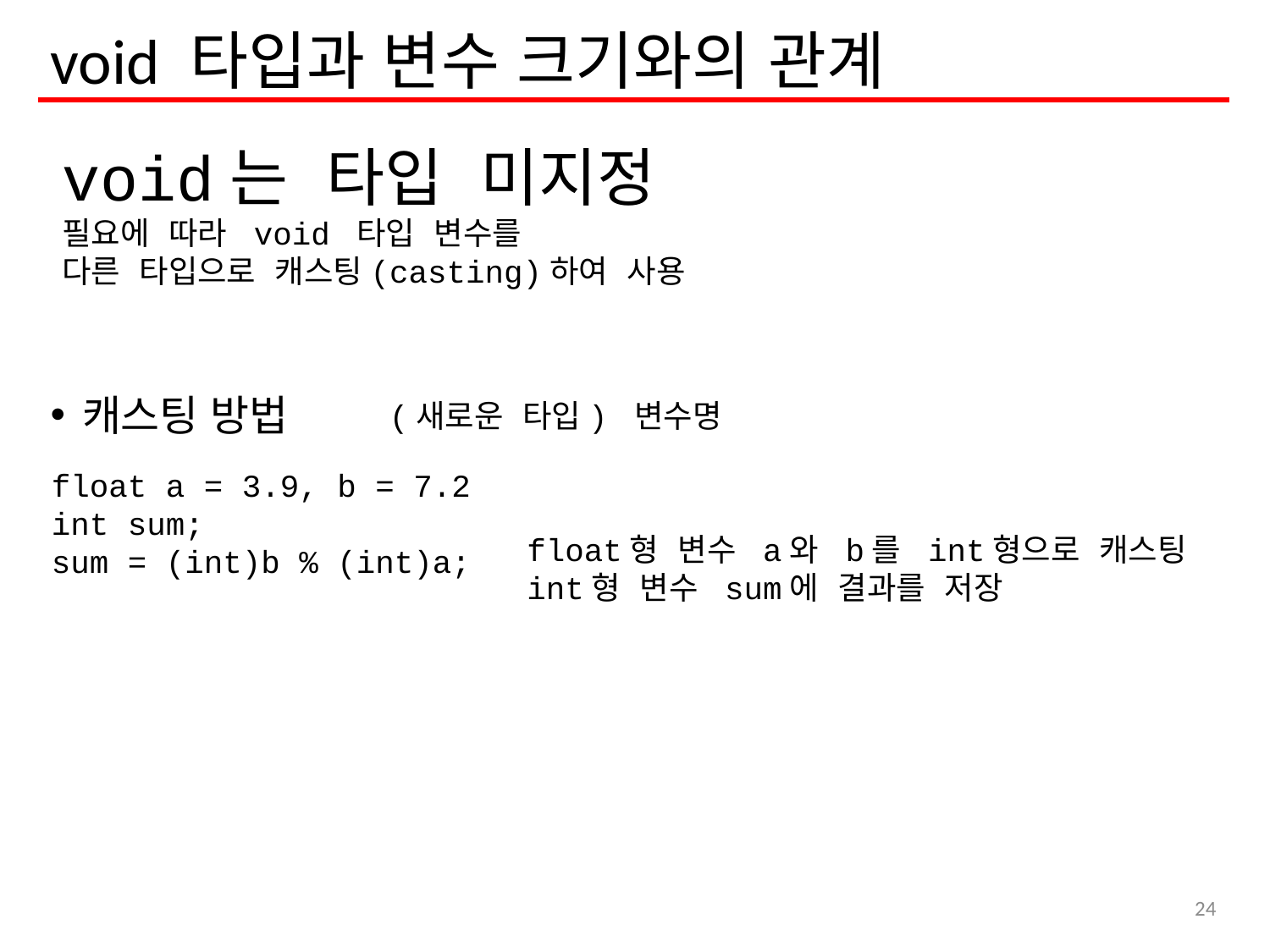

# void 타입과 변수 크기와의 관계

캐스팅 방법
void는 타입 미지정
필요에 따라 void 타입 변수를
다른 타입으로 캐스팅(casting)하여 사용
(새로운 타입) 변수명
float a = 3.9, b = 7.2
int sum;
sum = (int)b % (int)a;
float형 변수 a와 b를 int형으로 캐스팅
int형 변수 sum에 결과를 저장
24